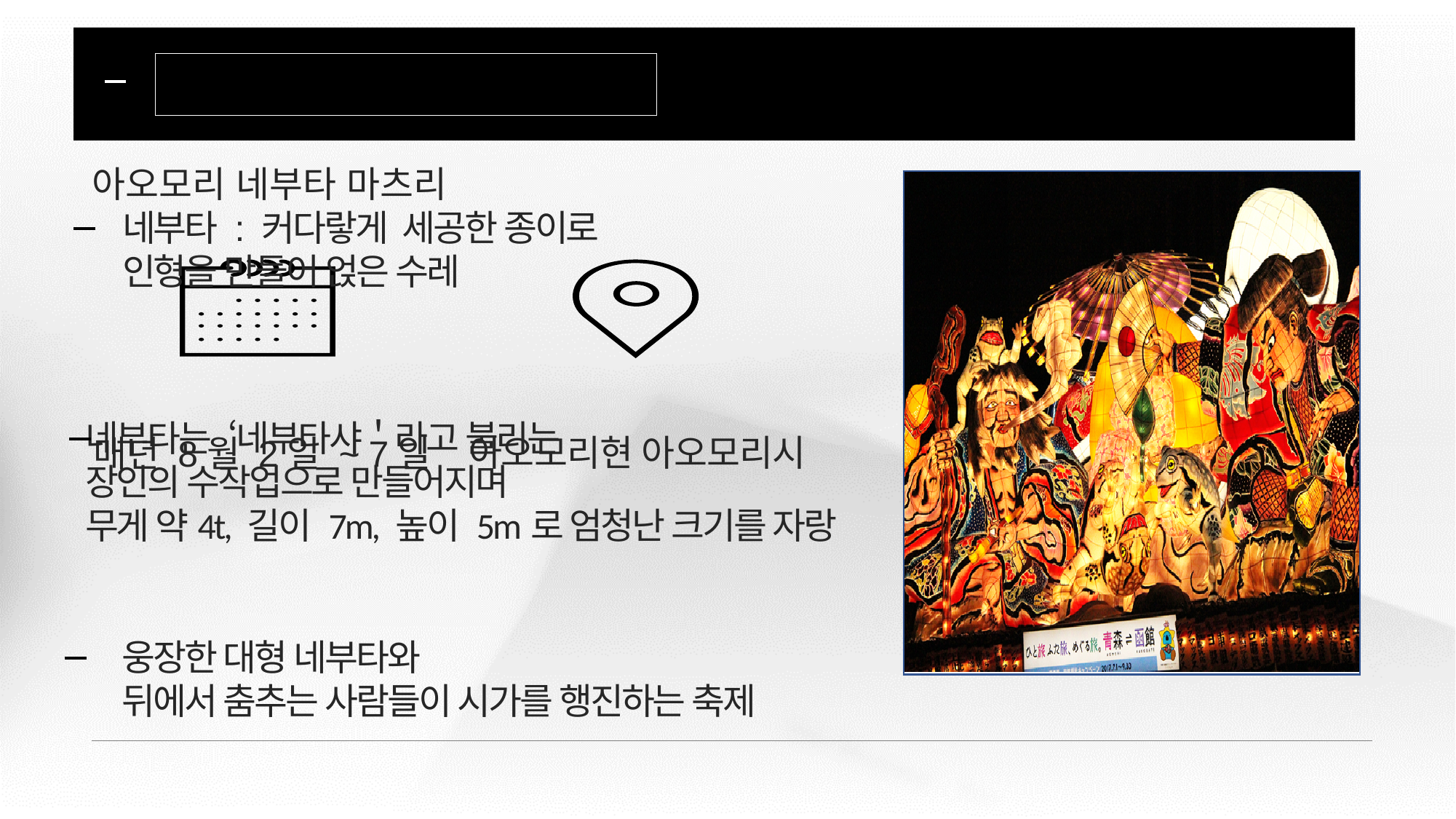

ANALYSIS

내가 가보고 싶은 전통 마츠리
ANALYSIS
방향성 제시
ANALYSIS
CONCEPT
IDEATION
PRODUCT
PROMOTION
아오모리 네부타 마츠리

아오모리현 아오모리시
매년 8월 2일 ~ 7일

네부타 : 커다랗게  세공한 종이로
인형을 만들어 얹은 수레
네부타는  ‘네부타샤＇라고 불리는
장인의 수작업으로 만들어지며
무게 약4t, 길이 7m, 높이 5m로 엄청난 크기를 자랑
웅장한 대형 네부타와
뒤에서 춤추는 사람들이 시가를 행진하는 축제